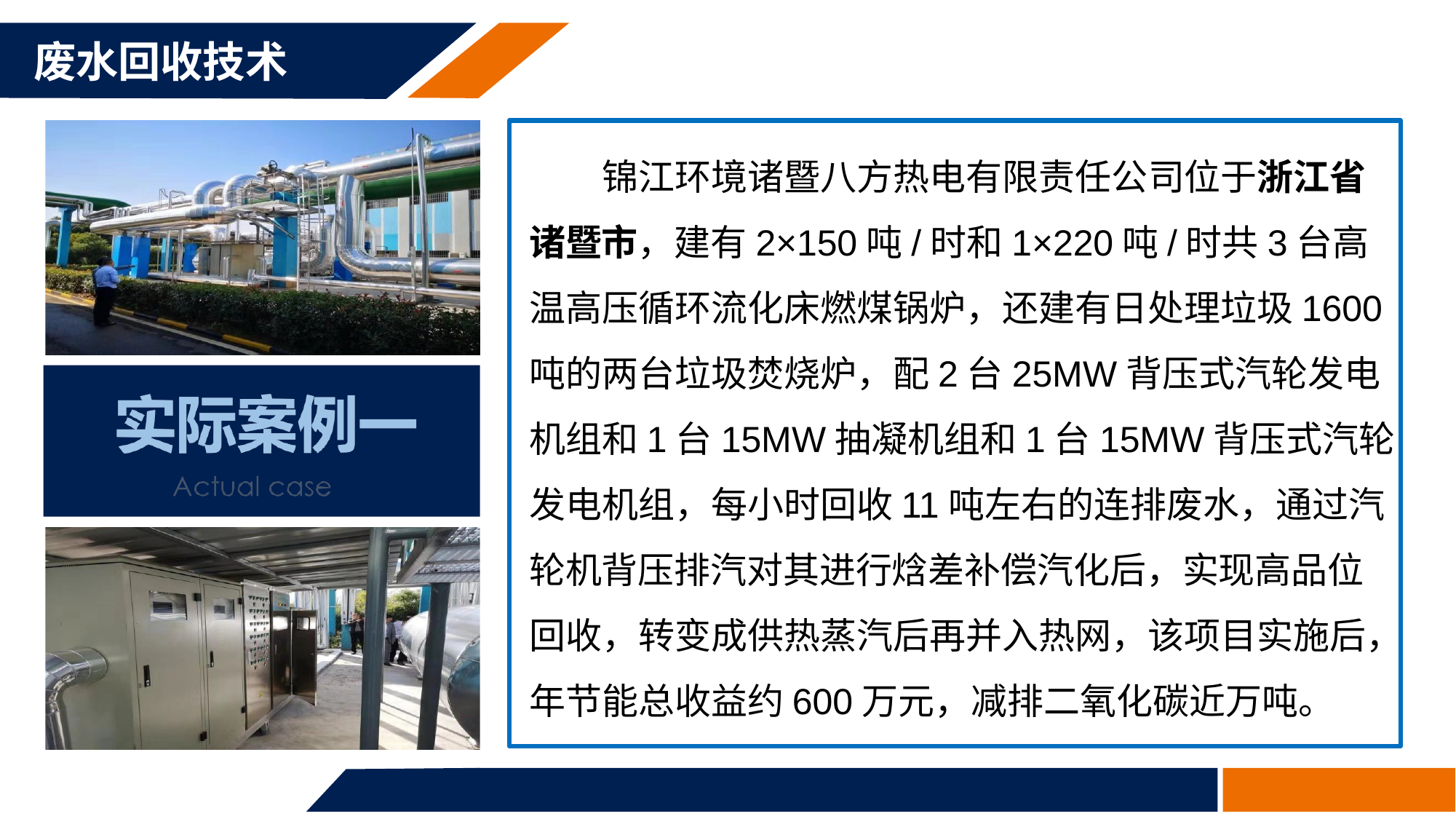

废水回收技术

锦江环境诸暨八方热电有限责任公司位于浙江省诸暨市，建有2×150吨/时和1×220吨/时共3台高温高压循环流化床燃煤锅炉，还建有日处理垃圾1600吨的两台垃圾焚烧炉，配2台25MW背压式汽轮发电机组和1台15MW抽凝机组和1台15MW背压式汽轮发电机组，每小时回收11吨左右的连排废水，通过汽 轮机背压排汽对其进行焓差补偿汽化后，实现高品位回收，转变成供热蒸汽后再并入热网，该项目实施后，年节能总收益约600万元，减排二氧化碳近万吨。